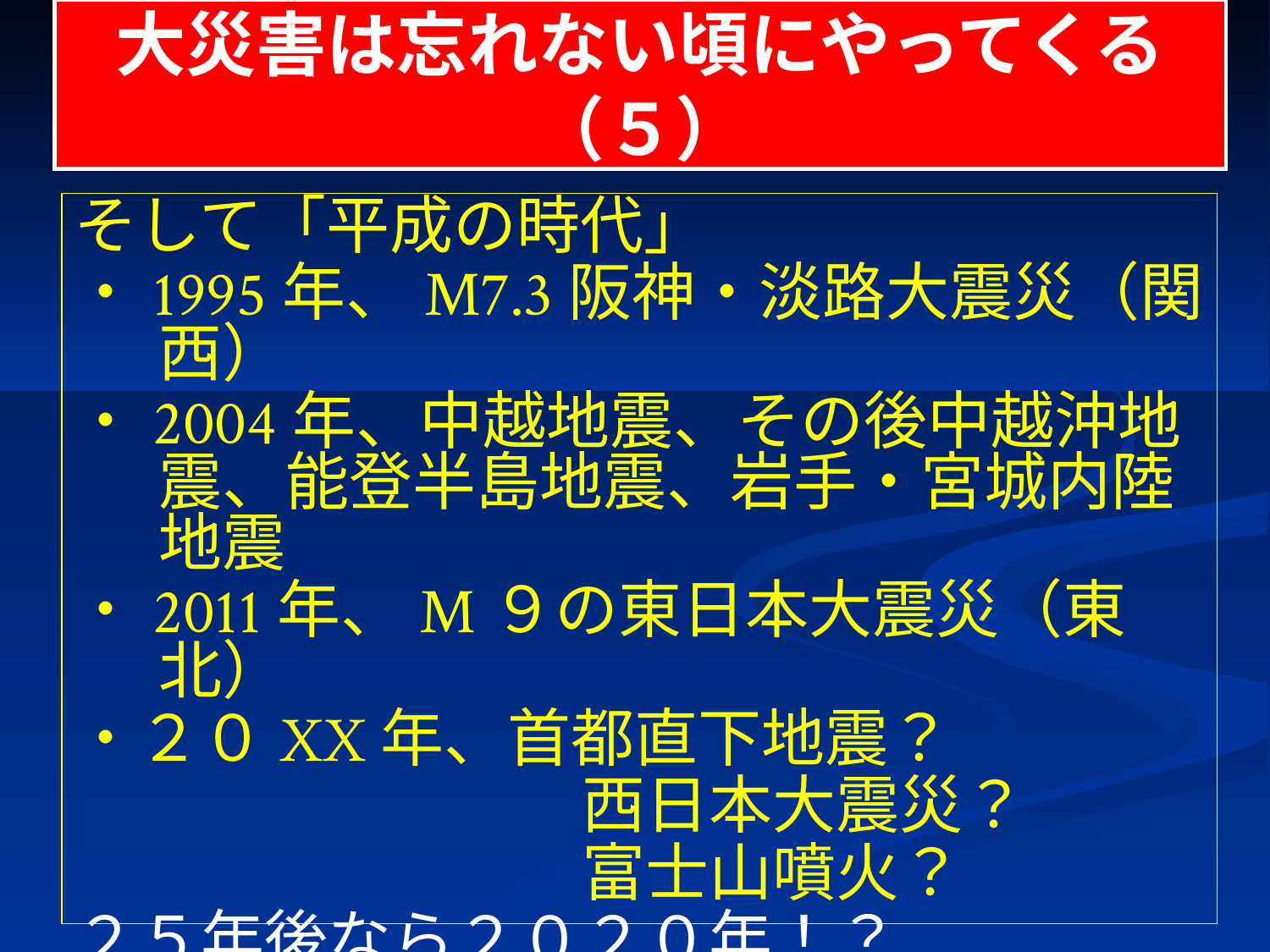

大災害は忘れない頃にやってくる（５）
そして「平成の時代」
・1995年、M7.3阪神・淡路大震災（関西）
・2004年、中越地震、その後中越沖地震、能登半島地震、岩手・宮城内陸地震
・2011年、M９の東日本大震災（東北）
・２０XX年、首都直下地震？
　　　　　　　　西日本大震災？
　　　　　　　　富士山噴火？
２５年後なら２０２０年！？
３０年後なら２０２５年！？